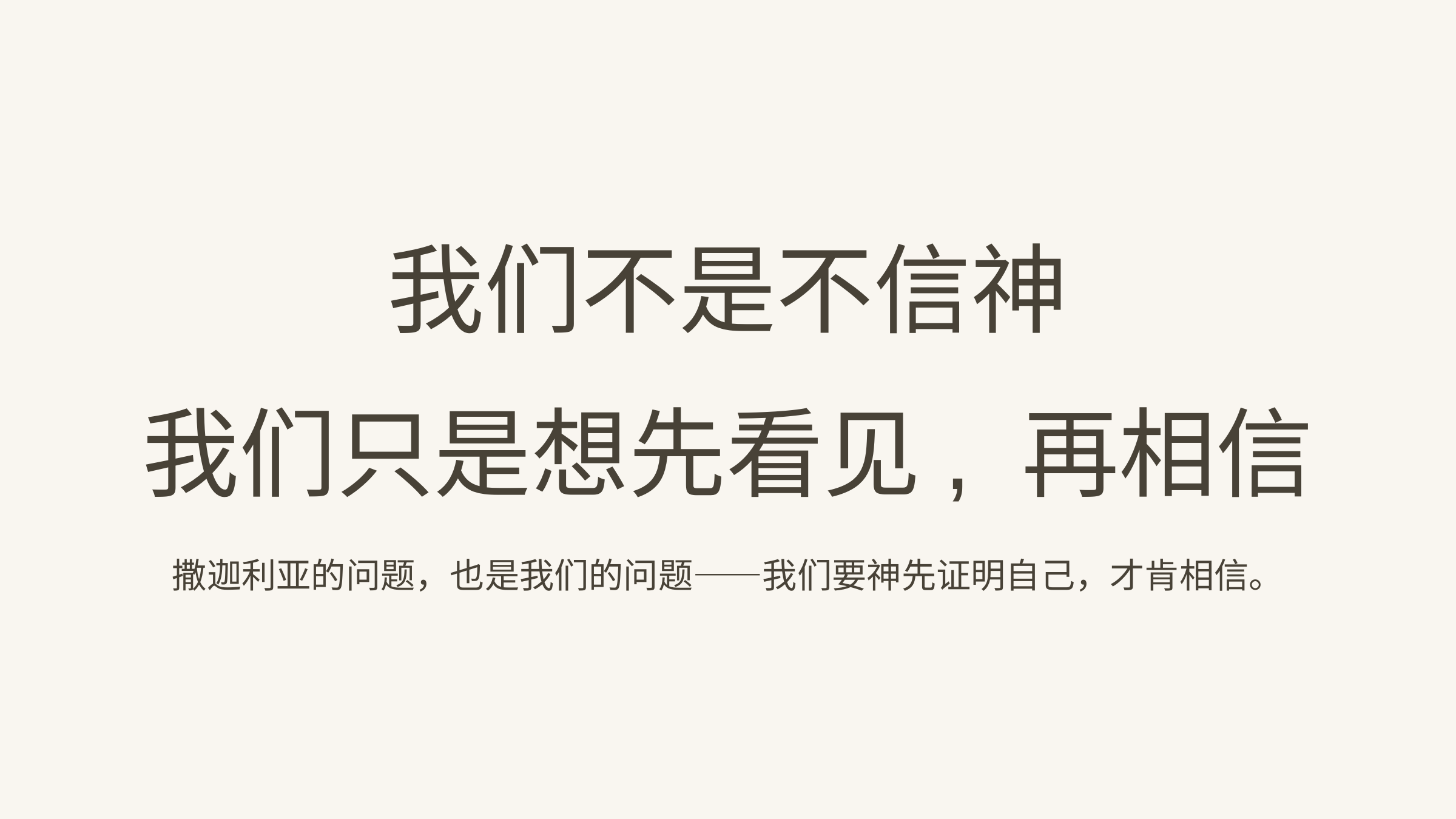

我们不是不信神
我们只是想先看见, 再相信
撒迦利亚的问题，也是我们的问题——我们要神先证明自己，才肯相信。